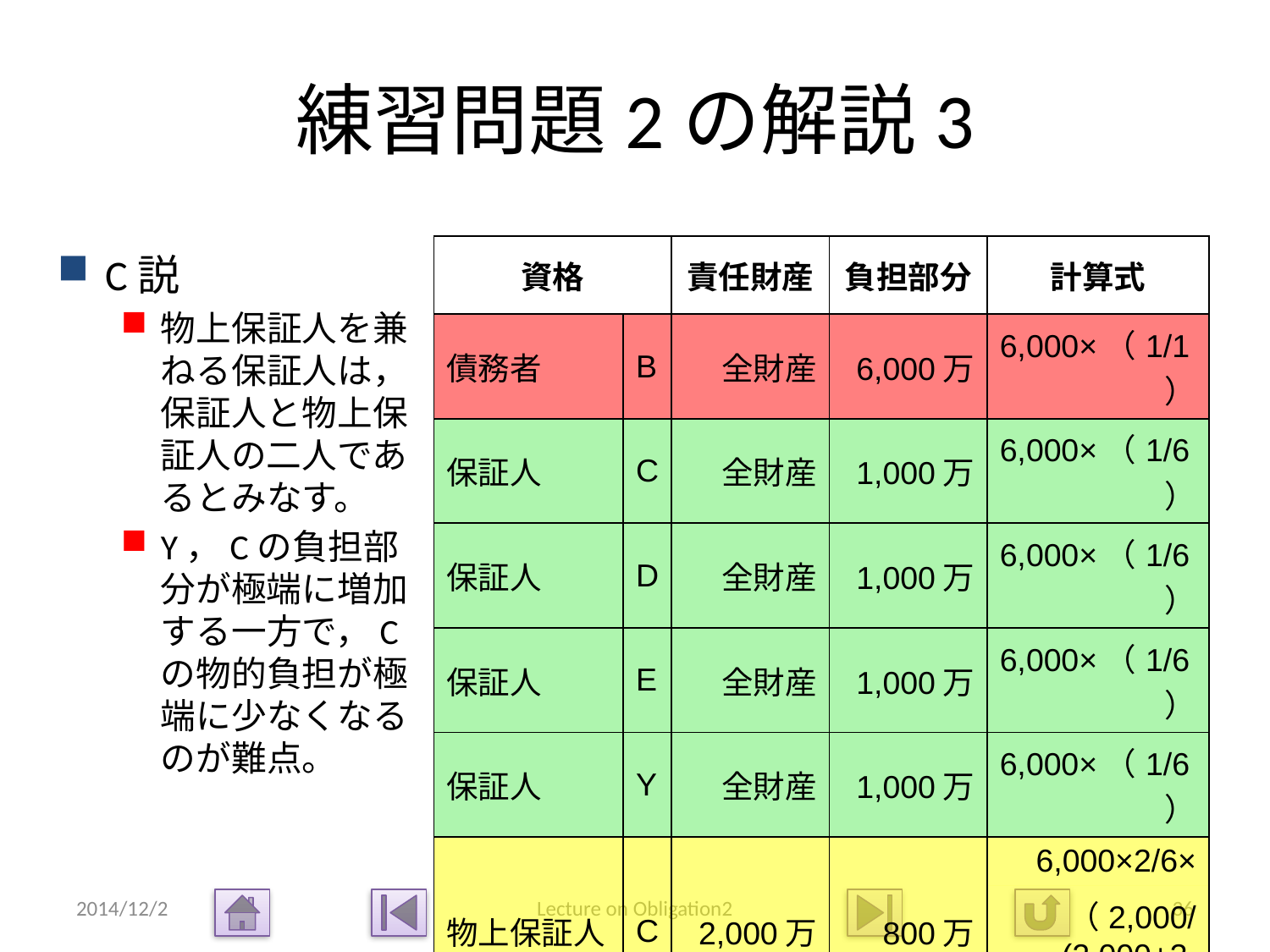

# 練習問題2の解説3
| 資格 |  | 責任財産 | 負担部分 | 計算式 |
| --- | --- | --- | --- | --- |
| 債務者 | B | 全財産 | 6,000万 | 6,000×（1/1） |
| 保証人 | C | 全財産 | 1,000万 | 6,000×（1/6） |
| 保証人 | D | 全財産 | 1,000万 | 6,000×（1/6） |
| 保証人 | E | 全財産 | 1,000万 | 6,000×（1/6） |
| 保証人 | Y | 全財産 | 1,000万 | 6,000×（1/6） |
| 物上保証人 | C | 2,000万 | 800万 | 6,000×2/6× |
|  |  |  |  | （2,000/(2,000+3,000)） |
| 物上保証人 | Y | 3,000万 | 1,200万 | 6,000×2/6× |
|  |  |  |  | （3,000/(2,000+3,000)） |
C説
物上保証人を兼ねる保証人は，保証人と物上保証人の二人であるとみなす。
Y，Cの負担部分が極端に増加する一方で，Cの物的負担が極端に少なくなるのが難点。

2014/12/2
Lecture on Obligation2
36